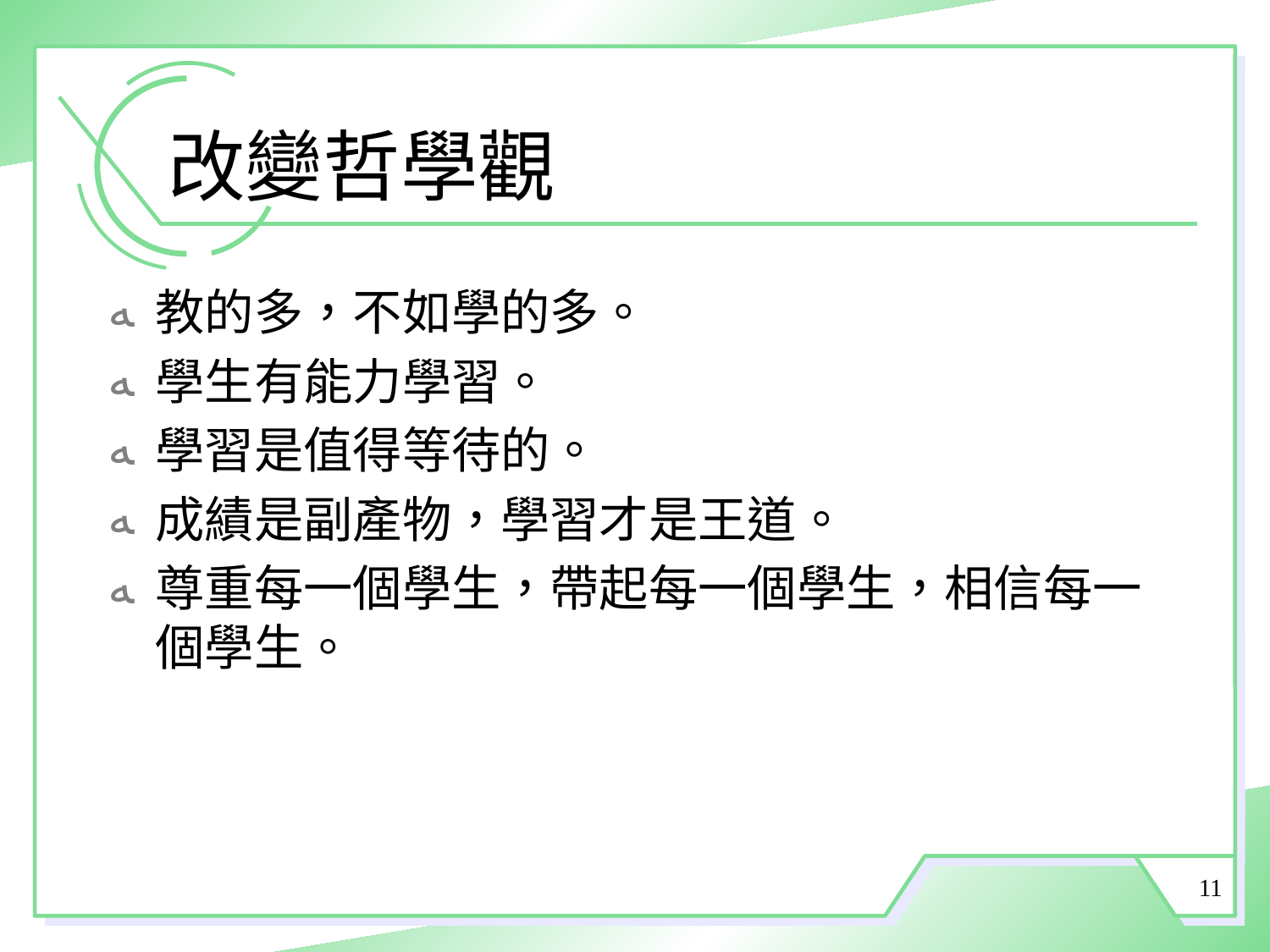

# 改變哲學觀
教的多，不如學的多。
學生有能力學習。
學習是值得等待的。
成績是副產物，學習才是王道。
尊重每一個學生，帶起每一個學生，相信每一個學生。
11